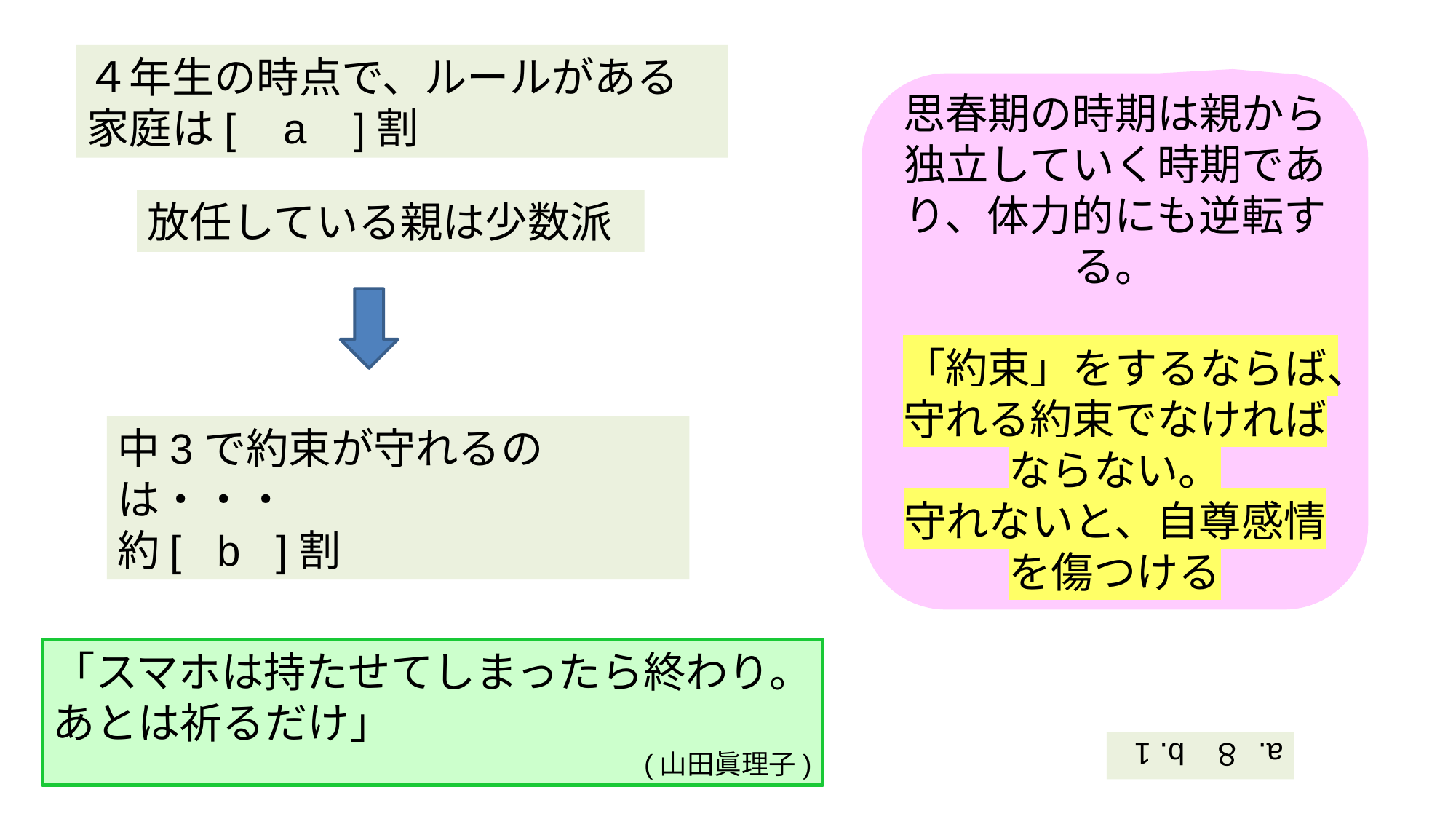

４年生の時点で、ルールがある
家庭は[    a    ]割
思春期の時期は親から独立していく時期であり、体力的にも逆転する。

「約束」をするならば、
守れる約束でなければならない。
守れないと、自尊感情を傷つける
放任している親は少数派

中3で約束が守れるのは・・・
約[   b   ]割
「スマホは持たせてしまったら終わり。
あとは祈るだけ」
(山田眞理子)
a. ８   b. 1